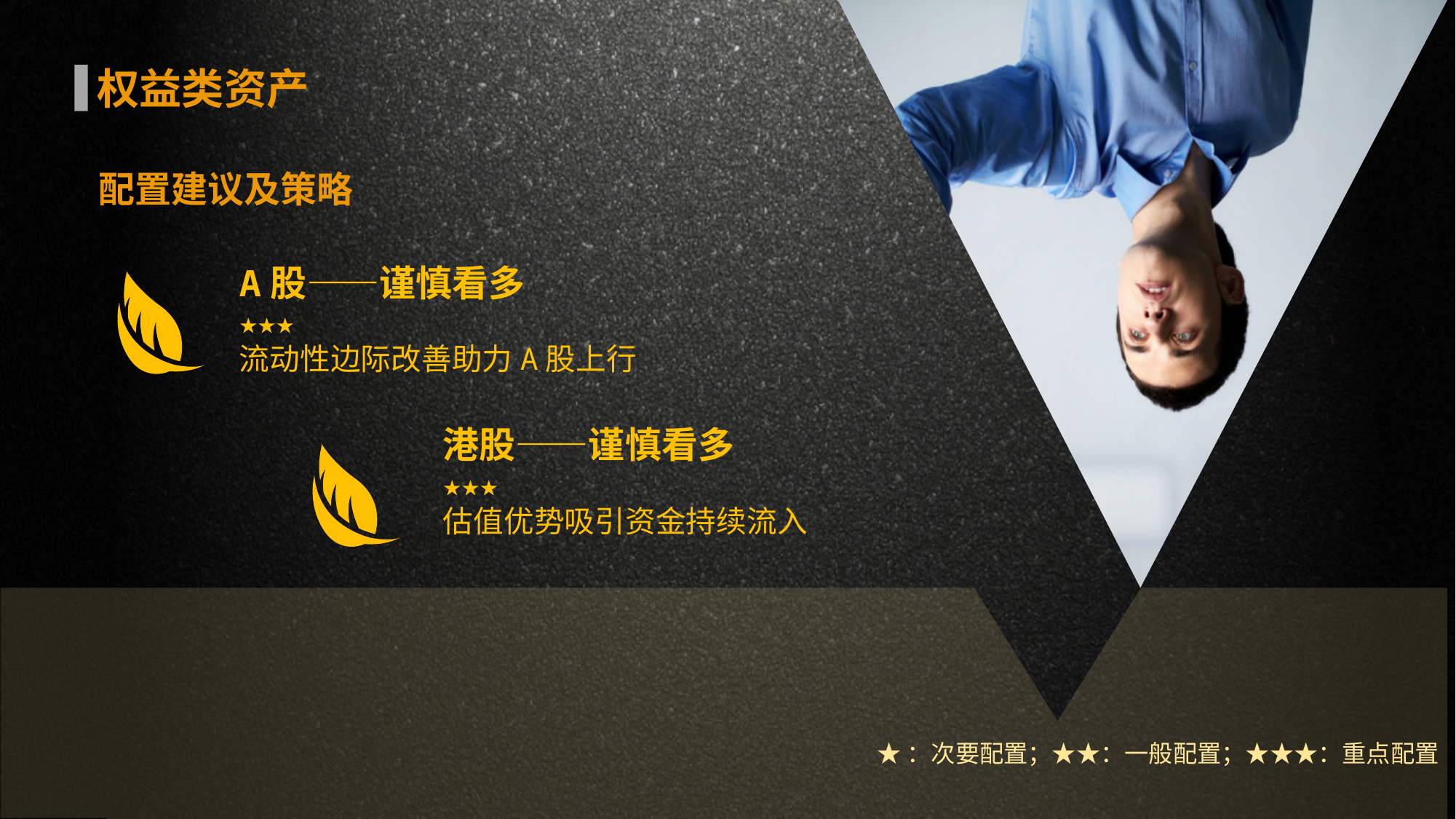

权益类资产

配置建议及策略

A股——谨慎看多
★★★
流动性边际改善助力A股上行

港股——谨慎看多
★★★
估值优势吸引资金持续流入

★：次要配置；★★：一般配置；★★★：重点配置
23